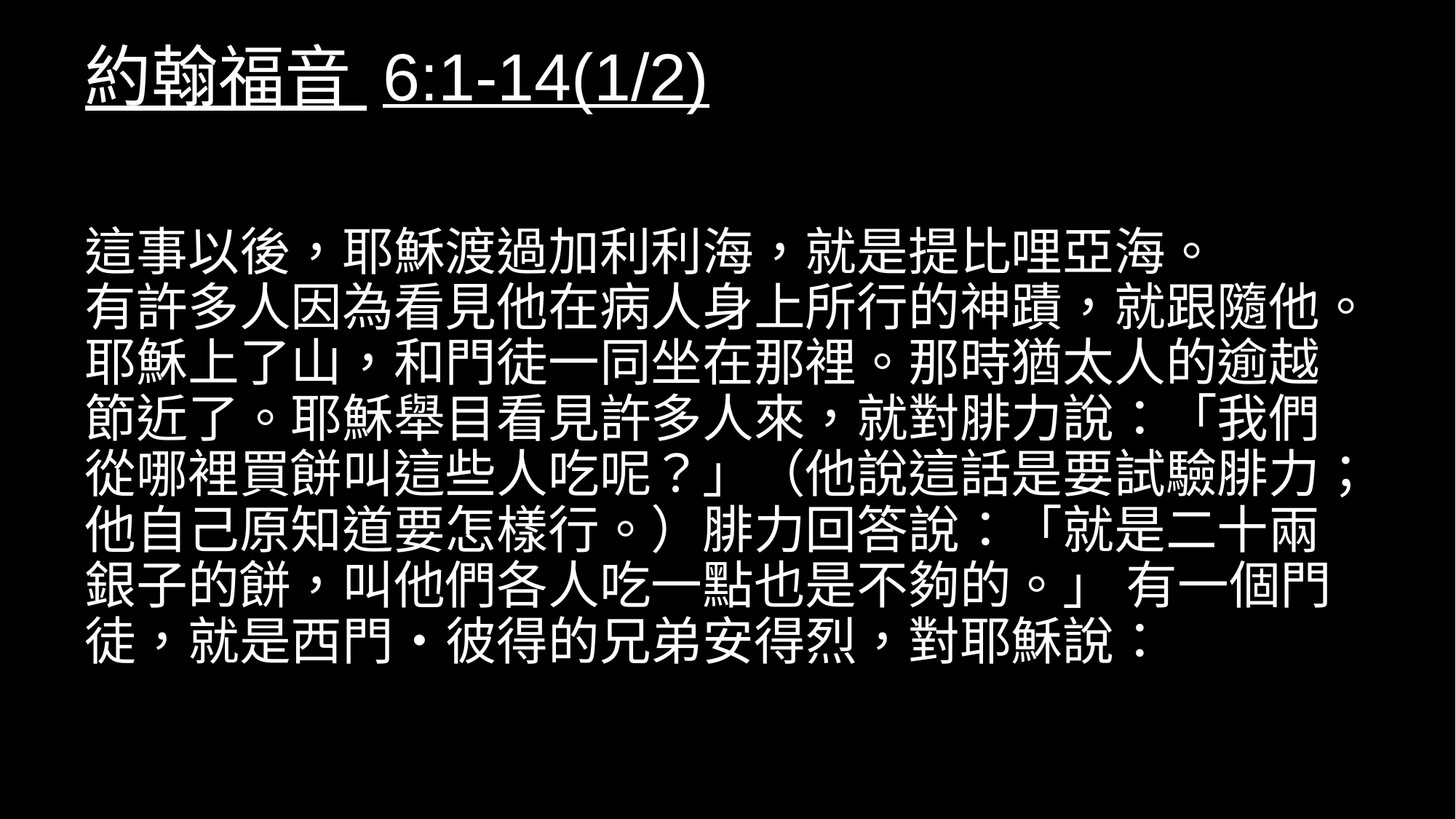

# 約翰福音 6:1-14(1/2)
這事以後，耶穌渡過加利利海，就是提比哩亞海。
有許多人因為看見他在病人身上所行的神蹟，就跟隨他。耶穌上了山，和門徒一同坐在那裡。那時猶太人的逾越節近了。耶穌舉目看見許多人來，就對腓力說：「我們從哪裡買餅叫這些人吃呢？」（他說這話是要試驗腓力；他自己原知道要怎樣行。）腓力回答說：「就是二十兩銀子的餅，叫他們各人吃一點也是不夠的。」 有一個門徒，就是西門•彼得的兄弟安得烈，對耶穌說：